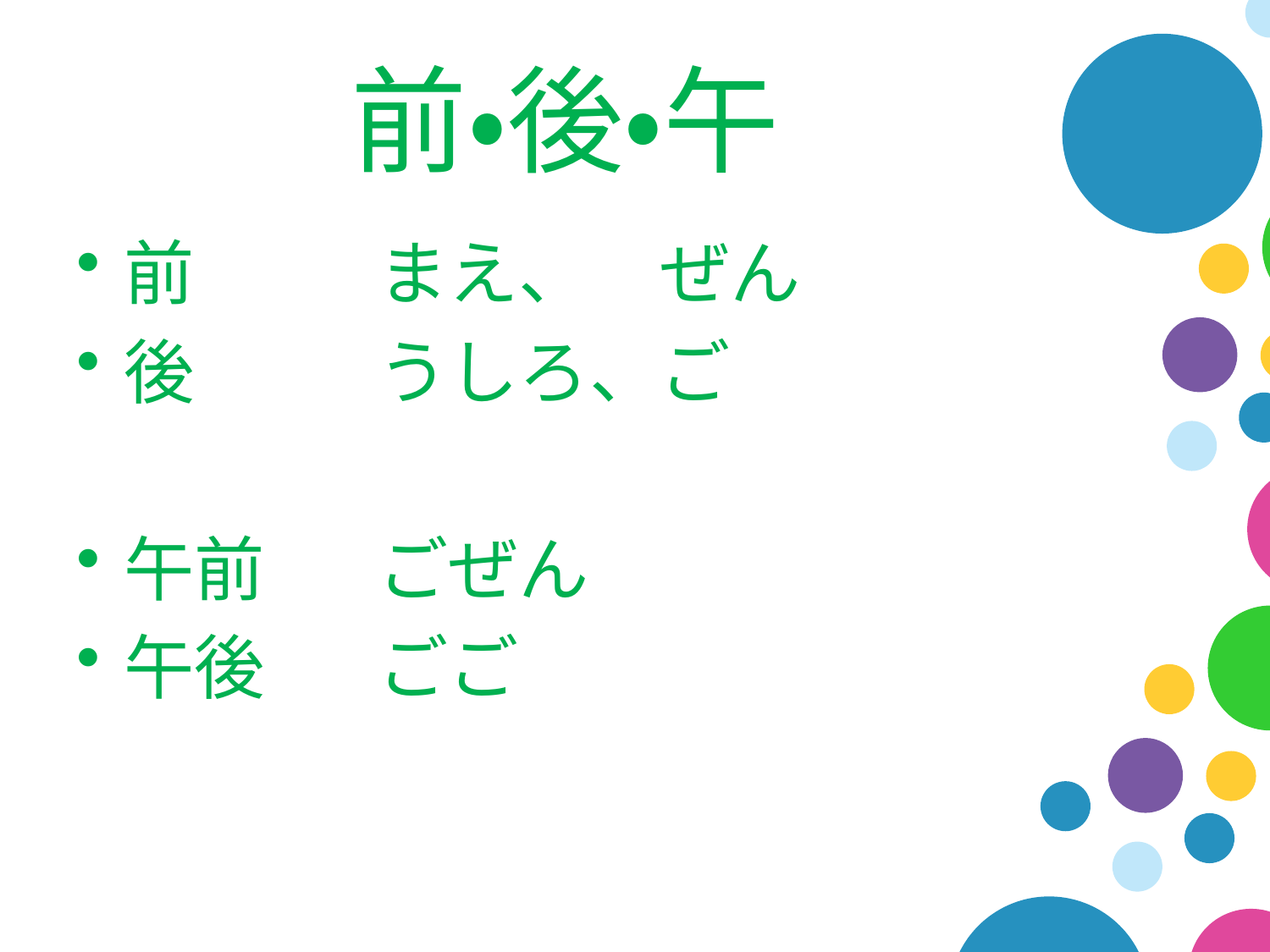

# 前・後・午
前　	まえ、　ぜん
後		うしろ、ご

午前	ごぜん
午後	ごご